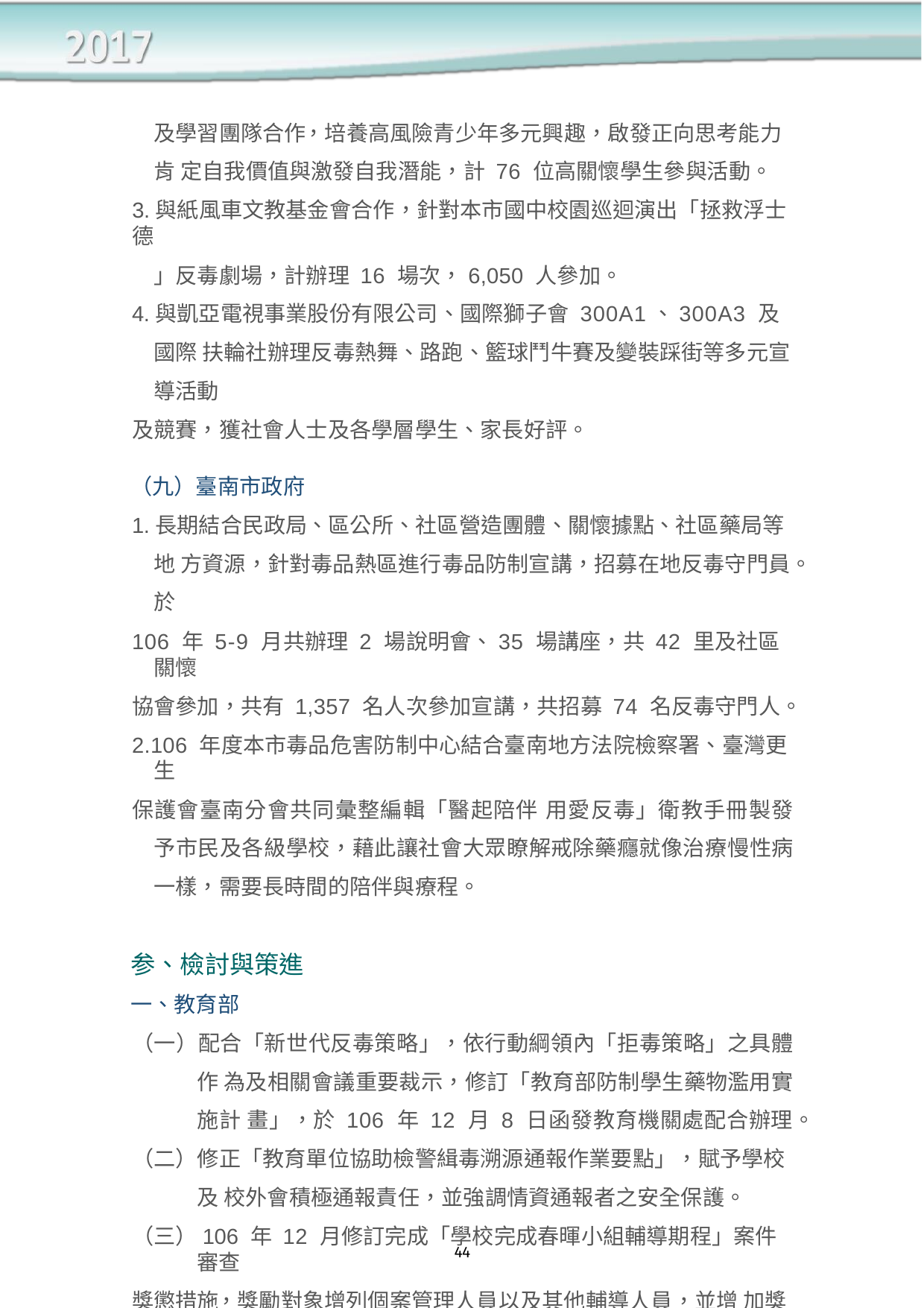

及學習團隊合作，培養高風險青少年多元興趣，啟發正向思考能力肯 定自我價值與激發自我潛能，計 76 位高關懷學生參與活動。
3.與紙風車文教基金會合作，針對本市國中校園巡迴演出「拯救浮士德
」反毒劇場，計辦理 16 場次，6,050 人參加。
4.與凱亞電視事業股份有限公司、國際獅子會 300A1、300A3 及國際 扶輪社辦理反毒熱舞、路跑、籃球鬥牛賽及變裝踩街等多元宣導活動
及競賽，獲社會人士及各學層學生、家長好評。

（九）臺南市政府
1.長期結合民政局、區公所、社區營造團體、關懷據點、社區藥局等地 方資源，針對毒品熱區進行毒品防制宣講，招募在地反毒守門員。於
106 年 5-9 月共辦理 2 場說明會、35 場講座，共 42 里及社區關懷
協會參加，共有 1,357 名人次參加宣講，共招募 74 名反毒守門人。
2.106 年度本市毒品危害防制中心結合臺南地方法院檢察署、臺灣更生
保護會臺南分會共同彙整編輯「醫起陪伴 用愛反毒」衛教手冊製發 予市民及各級學校，藉此讓社會大眾瞭解戒除藥癮就像治療慢性病 一樣，需要長時間的陪伴與療程。

参、檢討與策進
一、教育部
（一）配合「新世代反毒策略」，依行動綱領內「拒毒策略」之具體作 為及相關會議重要裁示，修訂「教育部防制學生藥物濫用實施計 畫」，於 106 年 12 月 8 日函發教育機關處配合辦理。
（二）修正「教育單位協助檢警緝毒溯源通報作業要點」，賦予學校及 校外會積極通報責任，並強調情資通報者之安全保護。
（三）106 年 12 月修訂完成「學校完成春暉小組輔導期程」案件審查
獎懲措施，獎勵對象增列個案管理人員以及其他輔導人員，並增 加獎勵額度以激勵工作士氣。
44